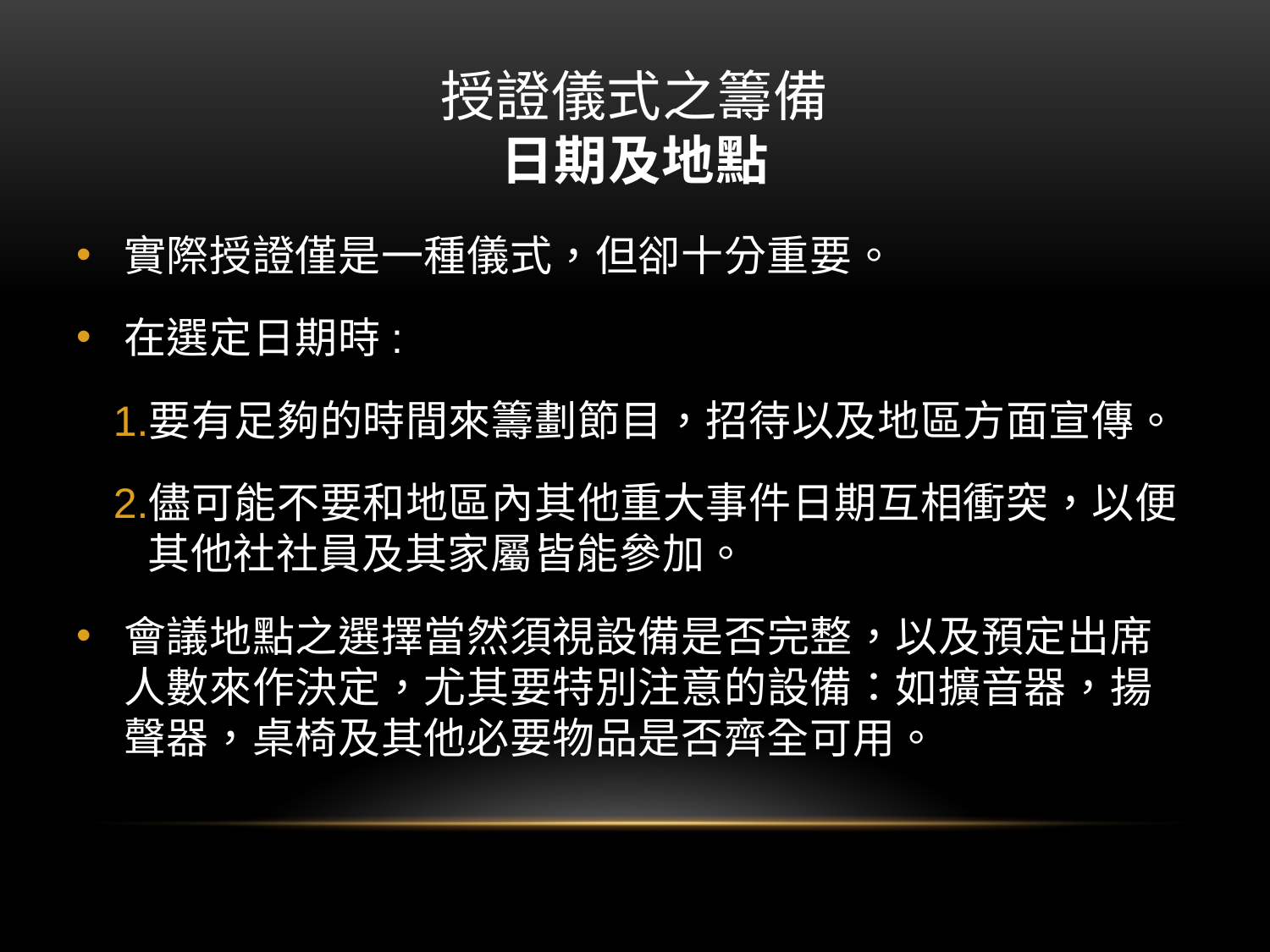

# 授證儀式之籌備 日期及地點
實際授證僅是一種儀式，但卻十分重要。
在選定日期時:
要有足夠的時間來籌劃節目，招待以及地區方面宣傳。
儘可能不要和地區內其他重大事件日期互相衝突，以便其他社社員及其家屬皆能參加。
會議地點之選擇當然須視設備是否完整，以及預定出席人數來作決定，尤其要特別注意的設備：如擴音器，揚聲器，桌椅及其他必要物品是否齊全可用。